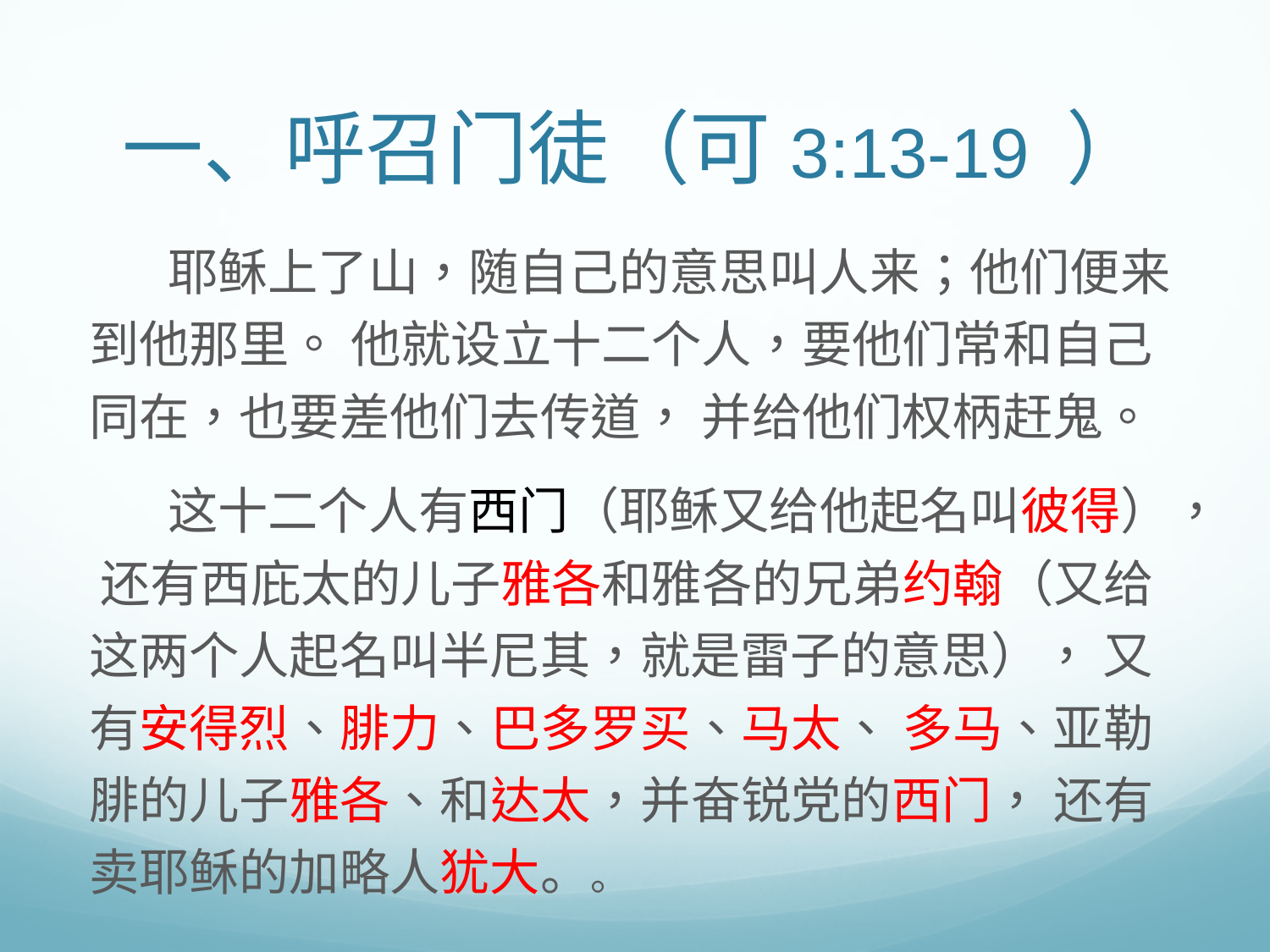

# 一、呼召门徒（可3:13-19 ）
	耶稣上了山，随自己的意思叫人来；他们便来到他那里。 他就设立十二个人，要他们常和自己同在，也要差他们去传道， 并给他们权柄赶鬼。
	这十二个人有西门（耶稣又给他起名叫彼得）， 还有西庇太的儿子雅各和雅各的兄弟约翰（又给这两个人起名叫半尼其，就是雷子的意思）， 又有安得烈、腓力、巴多罗买、马太、 多马、亚勒腓的儿子雅各、和达太，并奋锐党的西门， 还有卖耶稣的加略人犹大。。